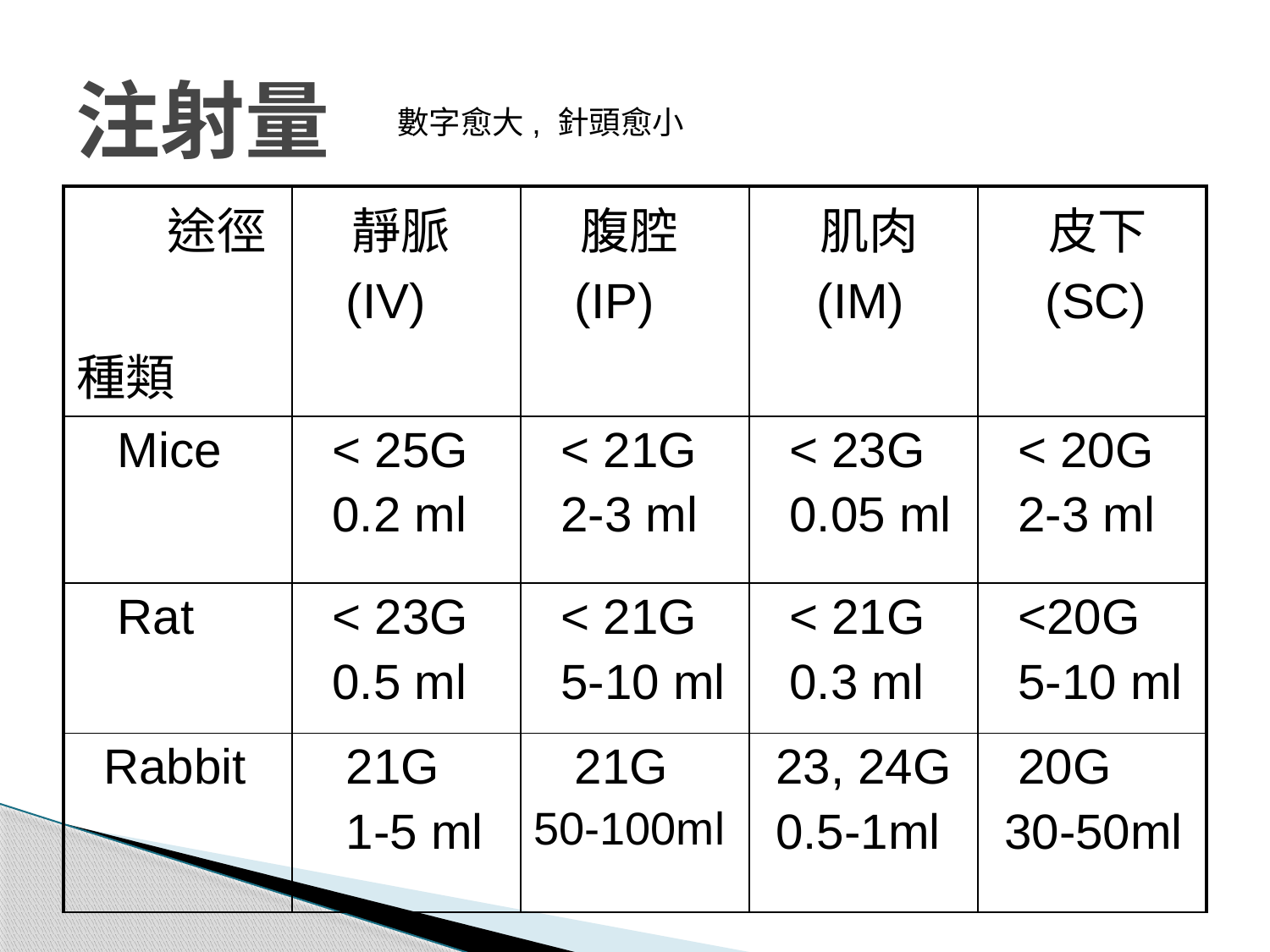

# 注射量
數字愈大, 針頭愈小
| 途徑 種類 | 靜脈 (IV) | 腹腔 (IP) | 肌肉 (IM) | 皮下 (SC) |
| --- | --- | --- | --- | --- |
| Mice | < 25G 0.2 ml | < 21G 2-3 ml | < 23G 0.05 ml | < 20G 2-3 ml |
| Rat | < 23G 0.5 ml | < 21G 5-10 ml | < 21G 0.3 ml | <20G 5-10 ml |
| Rabbit | 21G 1-5 ml | 21G 50-100ml | 23, 24G 0.5-1ml | 20G 30-50ml |